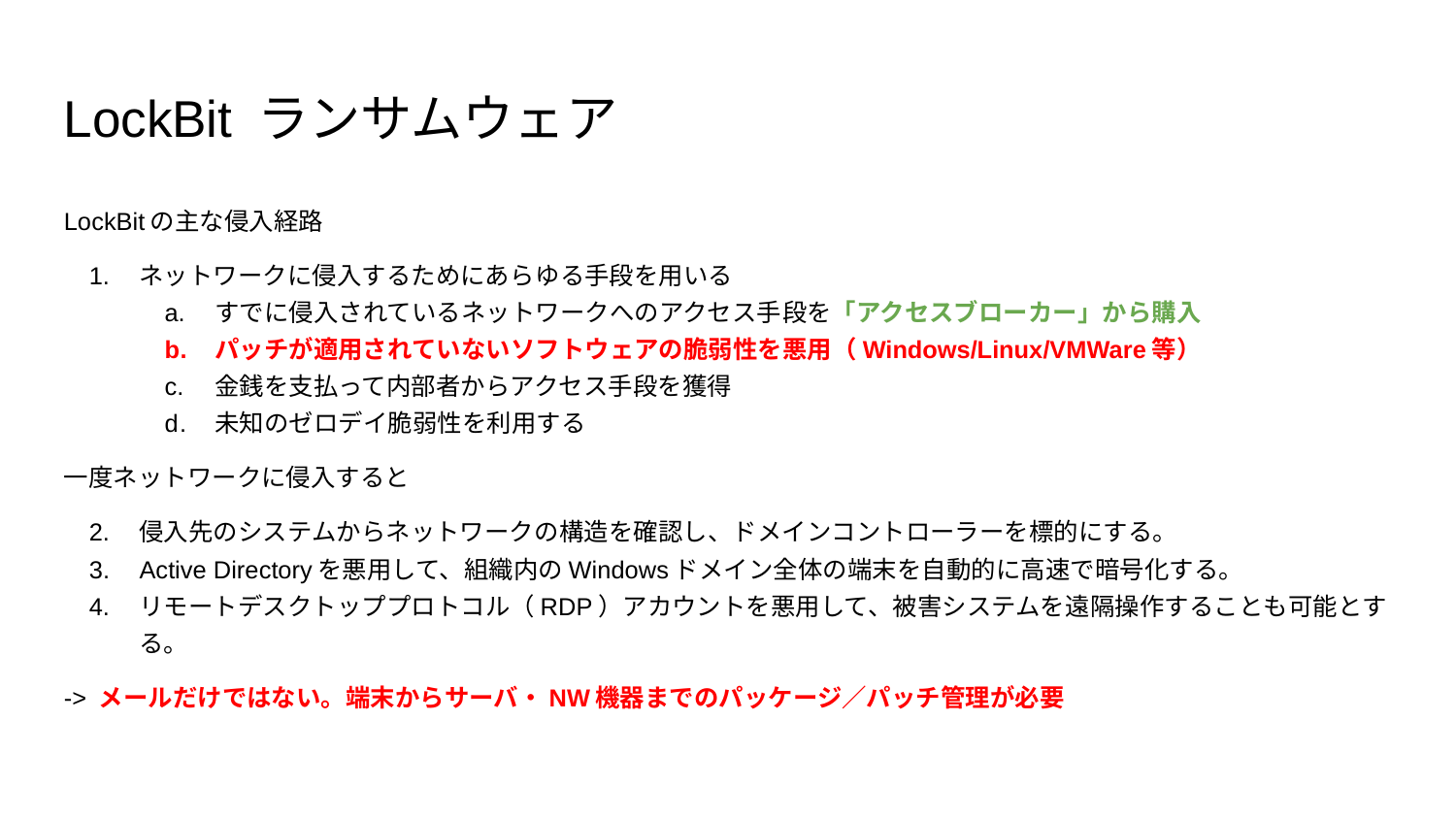

LockBit ランサムウェア
LockBitの主な侵入経路
ネットワークに侵入するためにあらゆる手段を用いる
すでに侵入されているネットワークへのアクセス手段を「アクセスブローカー」から購入
パッチが適用されていないソフトウェアの脆弱性を悪用（Windows/Linux/VMWare等）
金銭を支払って内部者からアクセス手段を獲得
未知のゼロデイ脆弱性を利用する
一度ネットワークに侵入すると
侵入先のシステムからネットワークの構造を確認し、ドメインコントローラーを標的にする。
Active Directoryを悪用して、組織内のWindowsドメイン全体の端末を自動的に高速で暗号化する。
リモートデスクトッププロトコル（RDP）アカウントを悪用して、被害システムを遠隔操作することも可能とする。
-> メールだけではない。端末からサーバ・NW機器までのパッケージ／パッチ管理が必要